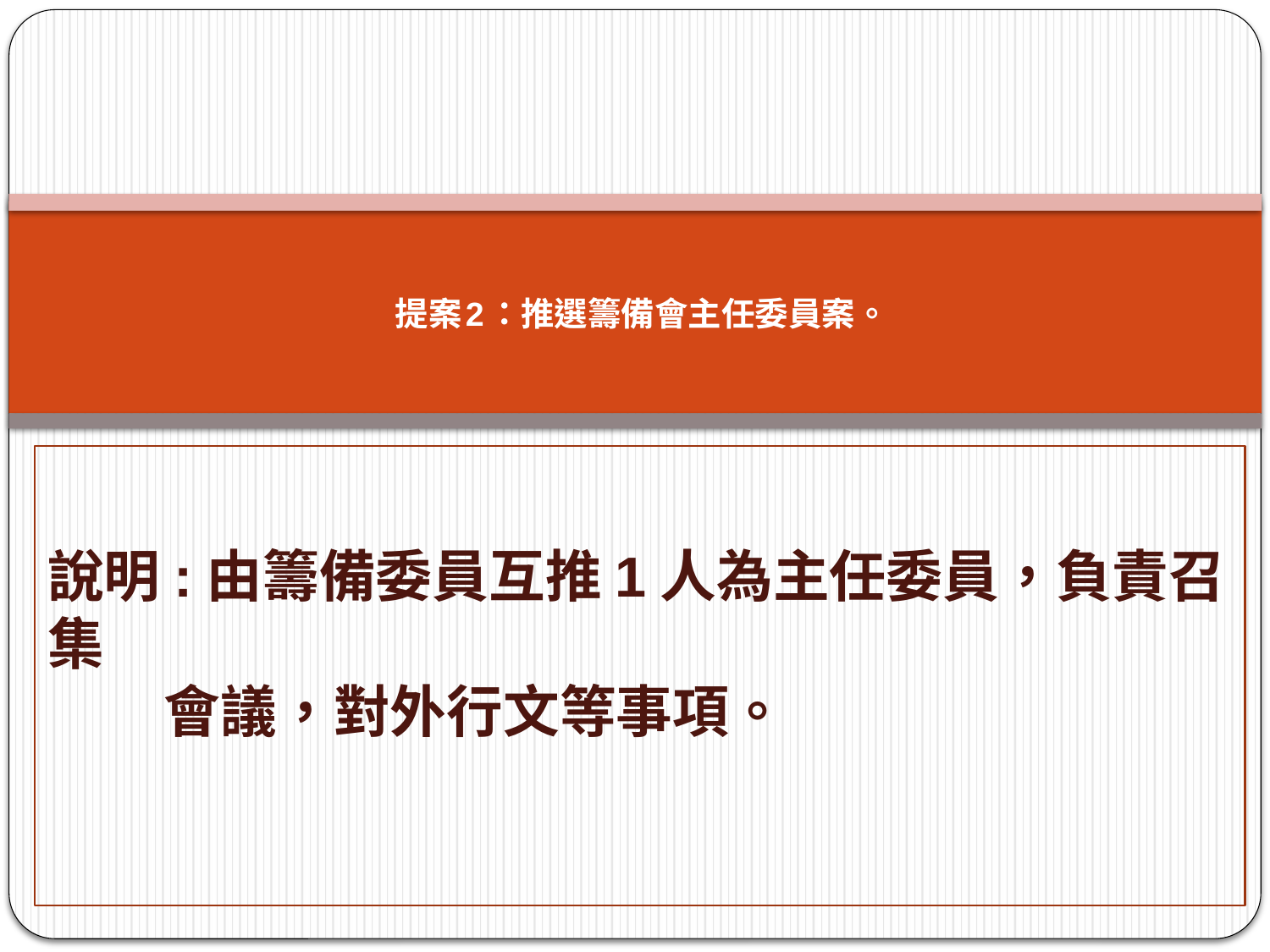

# 提案2：推選籌備會主任委員案。
說明:由籌備委員互推1人為主任委員，負責召集
        會議，對外行文等事項。